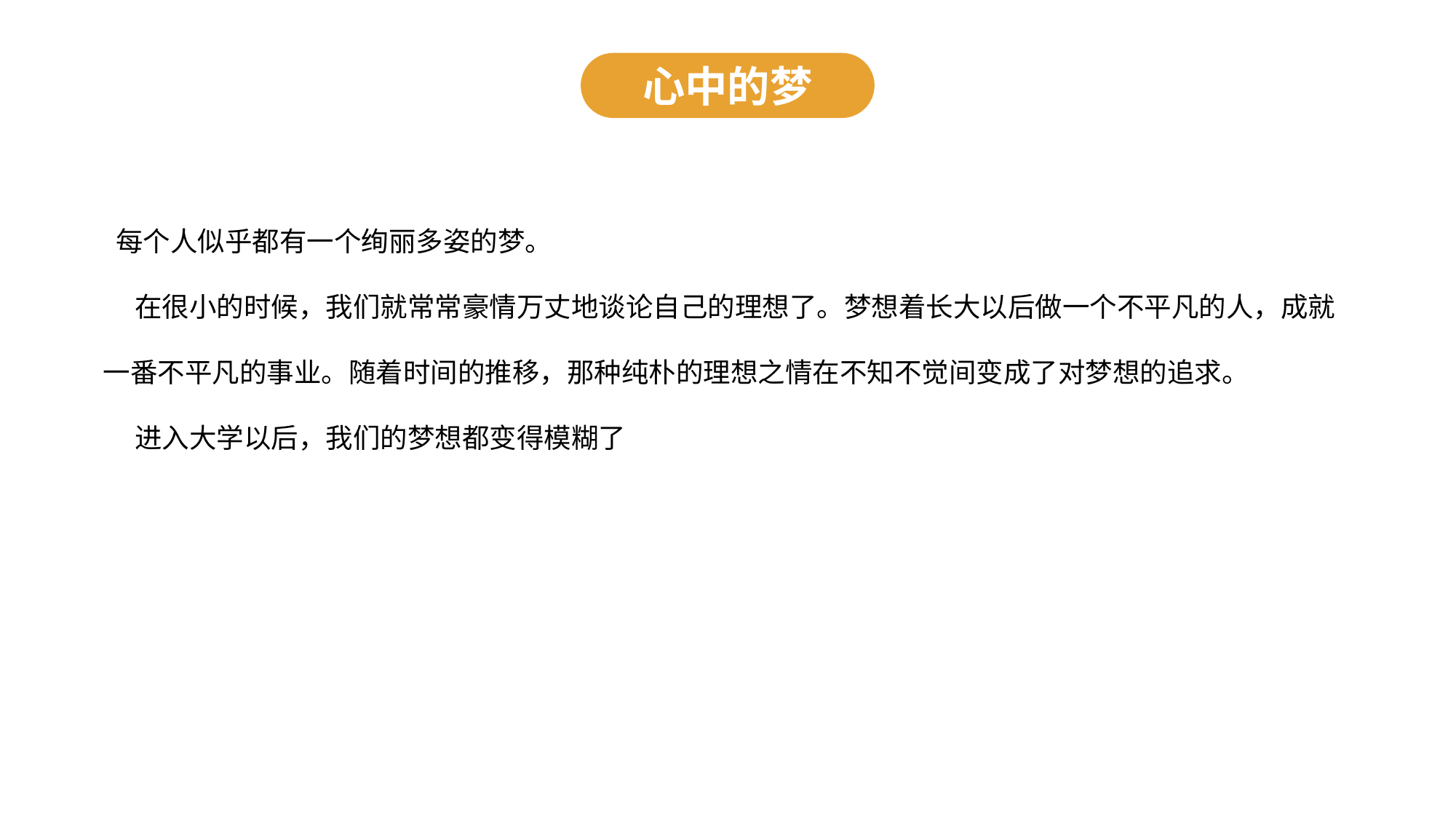

心中的梦
 每个人似乎都有一个绚丽多姿的梦。
    在很小的时候，我们就常常豪情万丈地谈论自己的理想了。梦想着长大以后做一个不平凡的人，成就一番不平凡的事业。随着时间的推移，那种纯朴的理想之情在不知不觉间变成了对梦想的追求。
    进入大学以后，我们的梦想都变得模糊了